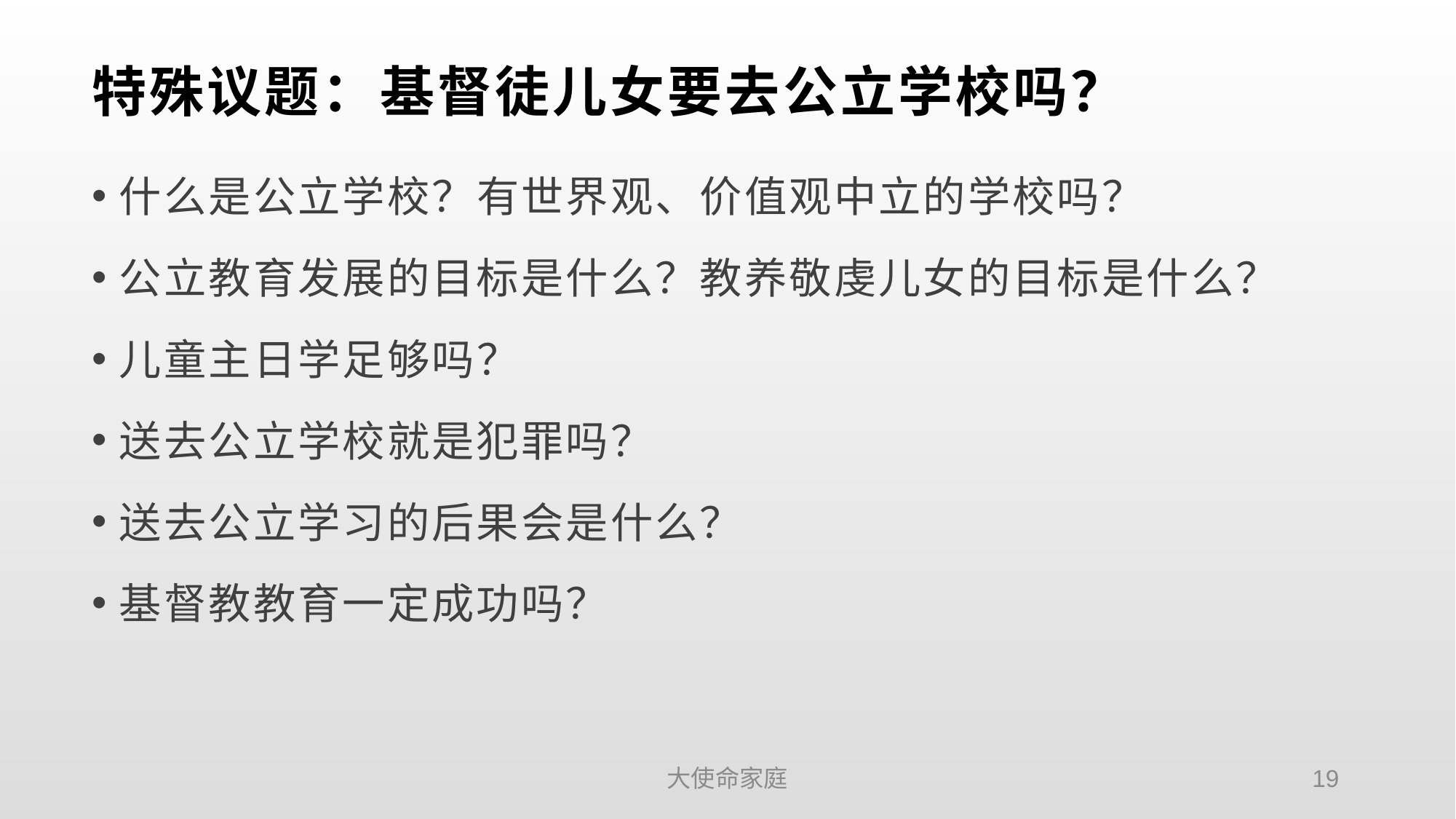

# 特殊议题：基督徒儿女要去公立学校吗？
什么是公立学校？有世界观、价值观中立的学校吗？
公立教育发展的目标是什么？教养敬虔儿女的目标是什么？
儿童主日学足够吗？
送去公立学校就是犯罪吗？
送去公立学习的后果会是什么？
基督教教育一定成功吗？
大使命家庭
19